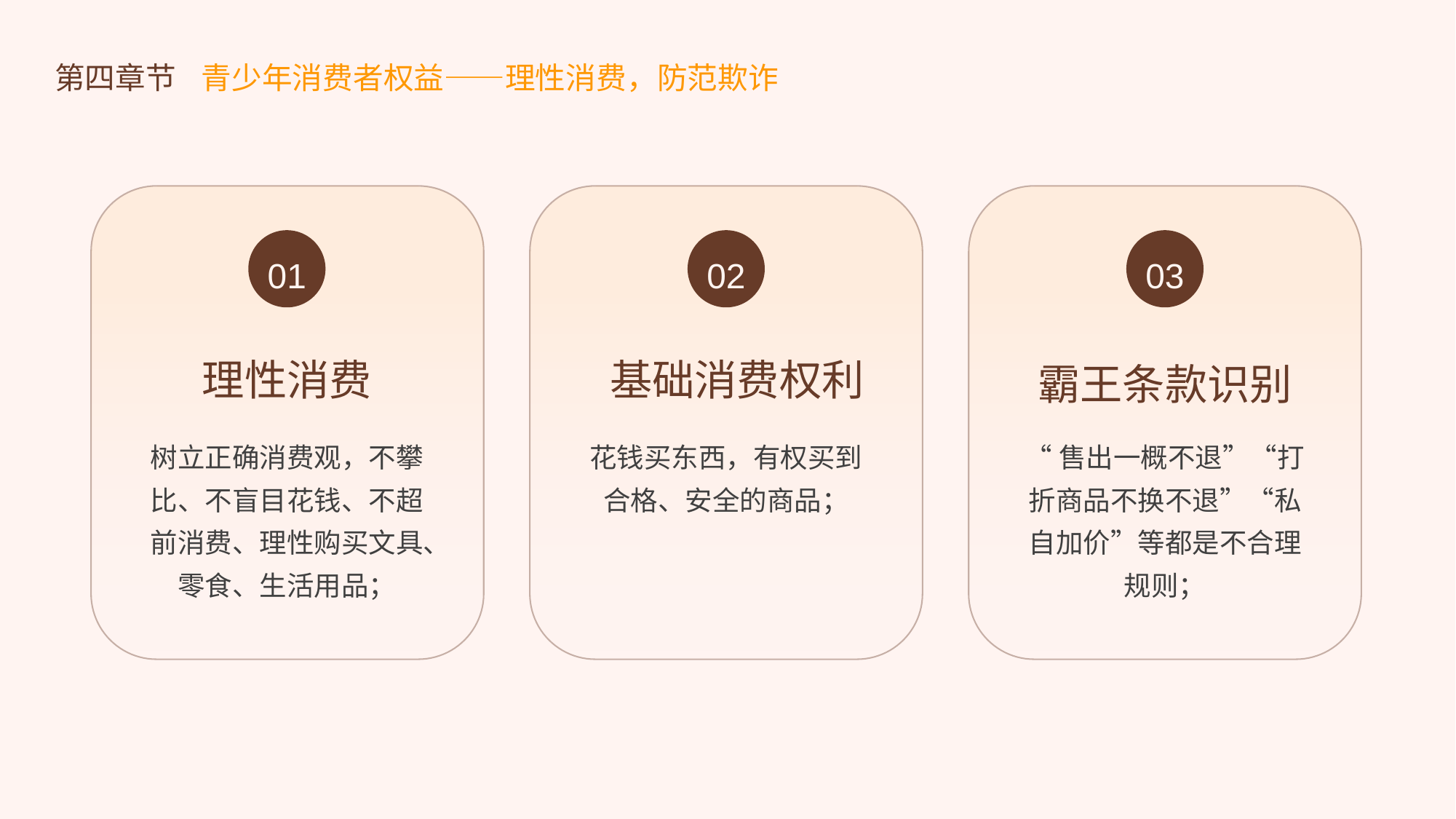

第四章节
青少年消费者权益——理性消费，防范欺诈

01
02
03

理性消费
基础消费权利
霸王条款识别
树立正确消费观，不攀比、不盲目花钱、不超前消费、理性购买文具、零食、生活用品；

花钱买东西，有权买到合格、安全的商品；
“售出一概不退”“打折商品不换不退”“私自加价”等都是不合理规则；